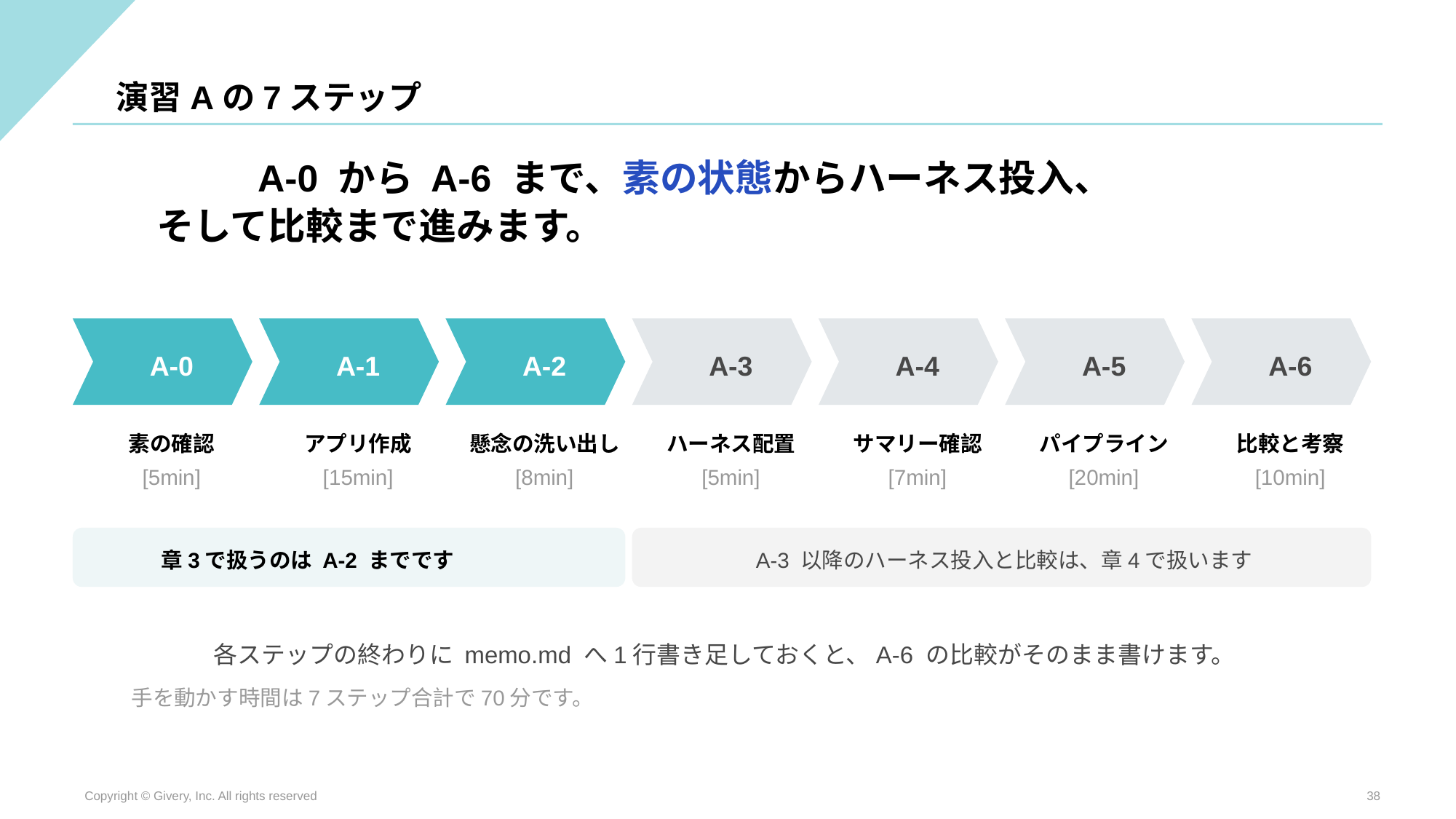

演習Aの7ステップ

A-0 から A-6 まで、素の状態からハーネス投入、
そして比較まで進みます。

A-0
A-1
A-2
A-3
A-4
A-5
A-6
素の確認
アプリ作成
懸念の洗い出し
ハーネス配置
サマリー確認
パイプライン
比較と考察
[5min]
[15min]
[8min]
[5min]
[7min]
[20min]
[10min]

章3で扱うのは A-2 までです
A-3 以降のハーネス投入と比較は、章4で扱います
各ステップの終わりに memo.md へ1行書き足しておくと、A-6 の比較がそのまま書けます。
手を動かす時間は7ステップ合計で70分です。
Copyright © Givery, Inc. All rights reserved
38